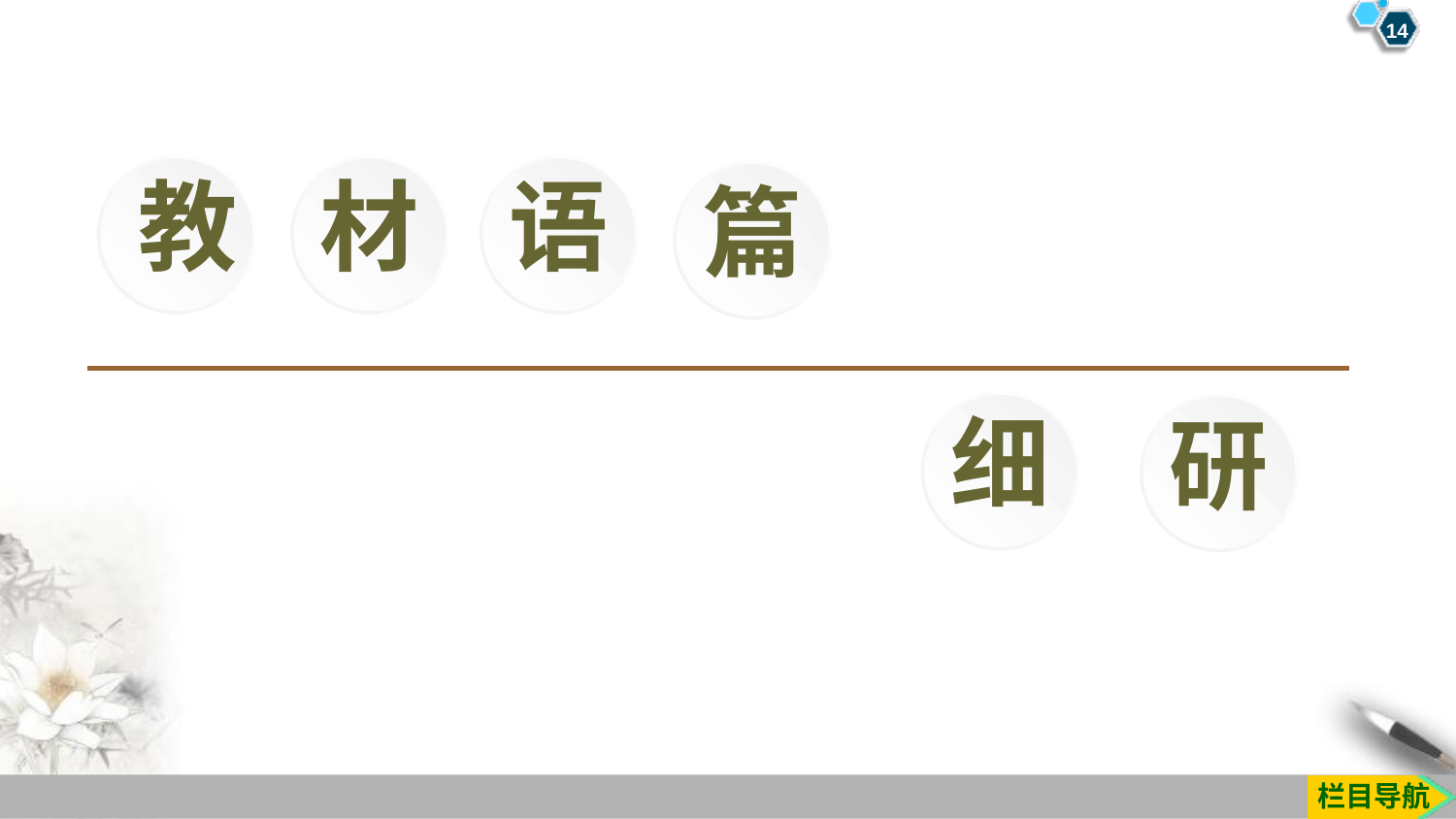

14

 教

材

语

篇

细

研